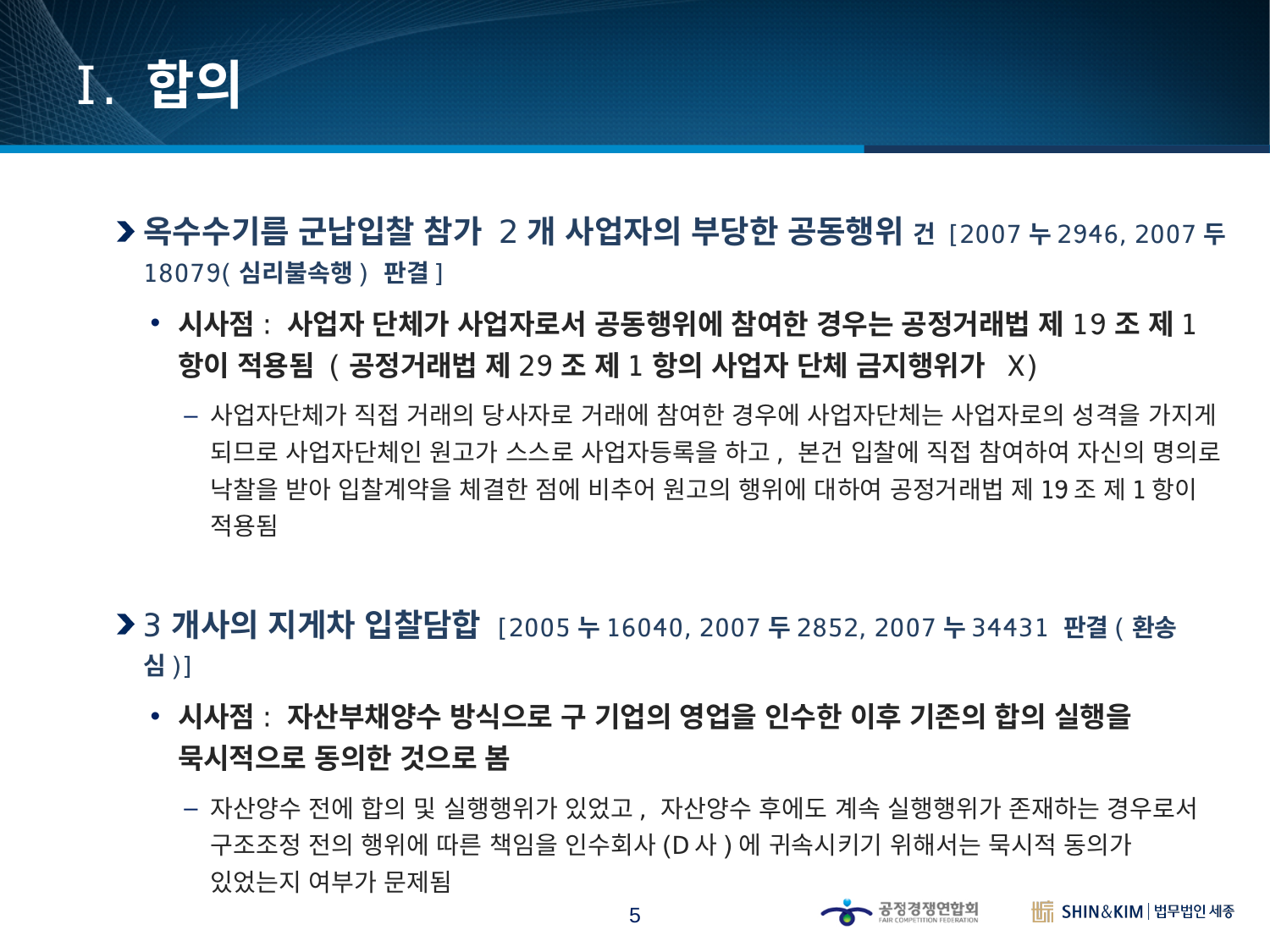

# I. 합의
옥수수기름 군납입찰 참가 2개 사업자의 부당한 공동행위 건 [2007누2946, 2007두18079(심리불속행) 판결]
시사점: 사업자 단체가 사업자로서 공동행위에 참여한 경우는 공정거래법 제19조 제1항이 적용됨 (공정거래법 제29조 제1항의 사업자 단체 금지행위가  X)
사업자단체가 직접 거래의 당사자로 거래에 참여한 경우에 사업자단체는 사업자로의 성격을 가지게 되므로 사업자단체인 원고가 스스로 사업자등록을 하고, 본건 입찰에 직접 참여하여 자신의 명의로 낙찰을 받아 입찰계약을 체결한 점에 비추어 원고의 행위에 대하여 공정거래법 제19조 제1항이 적용됨

3개사의 지게차 입찰담합 [2005누16040, 2007두2852, 2007누34431 판결(환송심)]
시사점: 자산부채양수 방식으로 구 기업의 영업을 인수한 이후 기존의 합의 실행을 묵시적으로 동의한 것으로 봄
자산양수 전에 합의 및 실행행위가 있었고, 자산양수 후에도 계속 실행행위가 존재하는 경우로서 구조조정 전의 행위에 따른 책임을 인수회사(D사)에 귀속시키기 위해서는 묵시적 동의가 있었는지 여부가 문제됨
5